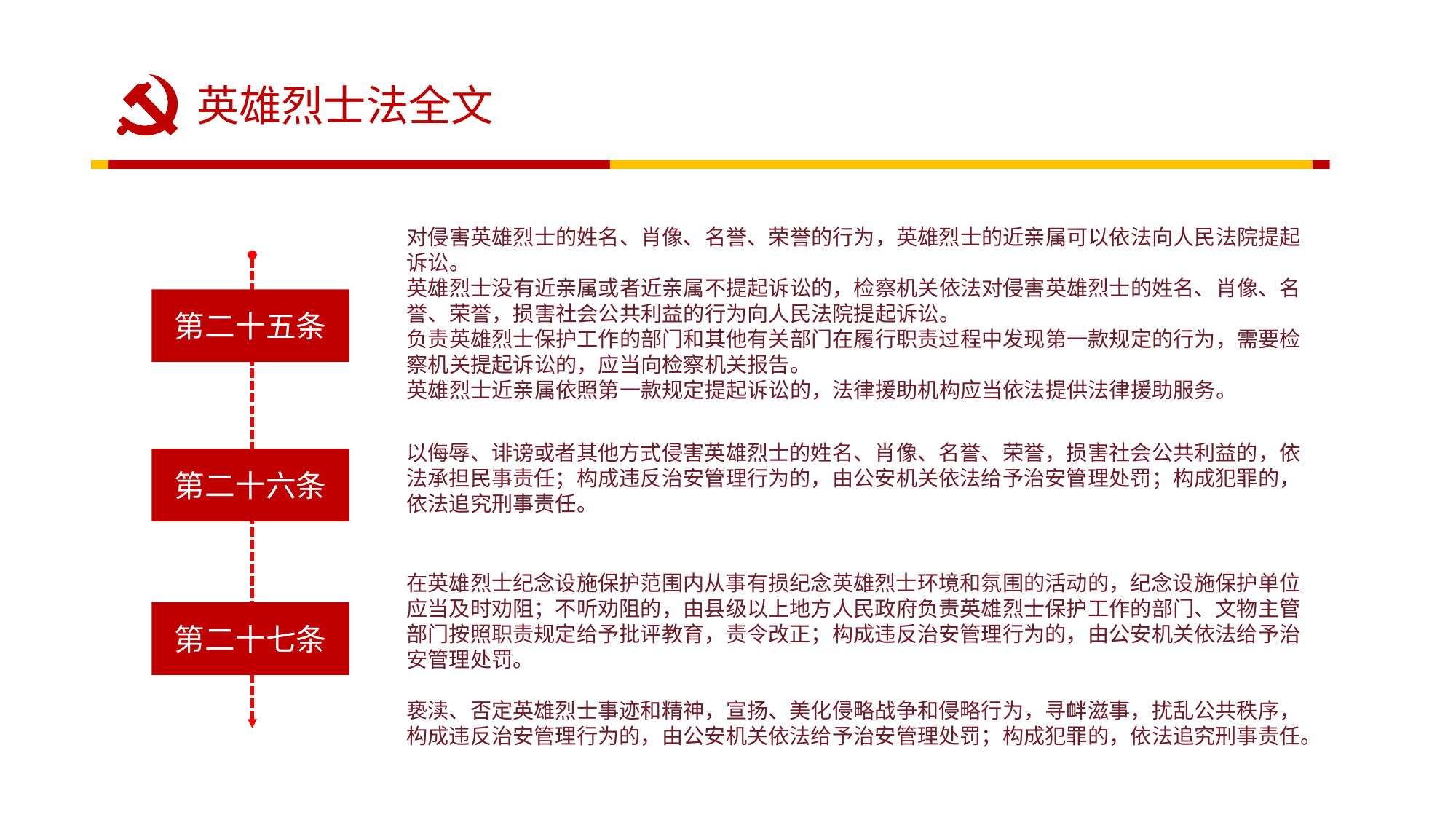

英雄烈士法全文

对侵害英雄烈士的姓名、肖像、名誉、荣誉的行为，英雄烈士的近亲属可以依法向人民法院提起诉讼。
英雄烈士没有近亲属或者近亲属不提起诉讼的，检察机关依法对侵害英雄烈士的姓名、肖像、名誉、荣誉，损害社会公共利益的行为向人民法院提起诉讼。
负责英雄烈士保护工作的部门和其他有关部门在履行职责过程中发现第一款规定的行为，需要检察机关提起诉讼的，应当向检察机关报告。
英雄烈士近亲属依照第一款规定提起诉讼的，法律援助机构应当依法提供法律援助服务。
第二十五条
以侮辱、诽谤或者其他方式侵害英雄烈士的姓名、肖像、名誉、荣誉，损害社会公共利益的，依法承担民事责任；构成违反治安管理行为的，由公安机关依法给予治安管理处罚；构成犯罪的，依法追究刑事责任。
第二十六条
在英雄烈士纪念设施保护范围内从事有损纪念英雄烈士环境和氛围的活动的，纪念设施保护单位应当及时劝阻；不听劝阻的，由县级以上地方人民政府负责英雄烈士保护工作的部门、文物主管部门按照职责规定给予批评教育，责令改正；构成违反治安管理行为的，由公安机关依法给予治安管理处罚。

亵渎、否定英雄烈士事迹和精神，宣扬、美化侵略战争和侵略行为，寻衅滋事，扰乱公共秩序，构成违反治安管理行为的，由公安机关依法给予治安管理处罚；构成犯罪的，依法追究刑事责任。
第二十七条